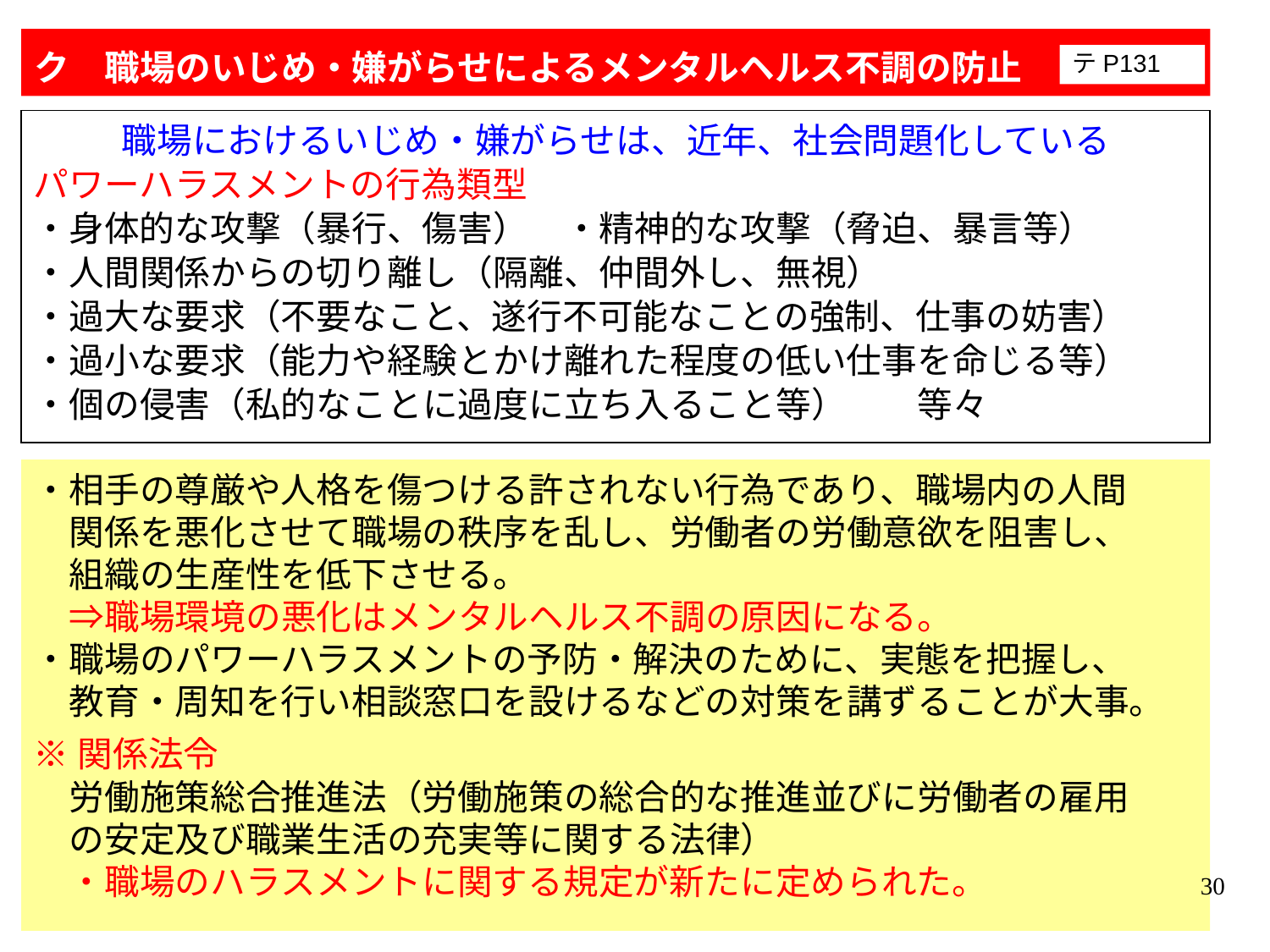

ク　職場のいじめ・嫌がらせによるメンタルヘルス不調の防止
テP131
職場におけるいじめ・嫌がらせは、近年、社会問題化している
パワーハラスメントの行為類型
・身体的な攻撃（暴行、傷害）　・精神的な攻撃（脅迫、暴言等）
・人間関係からの切り離し（隔離、仲間外し、無視）
・過大な要求（不要なこと、遂行不可能なことの強制、仕事の妨害）
・過小な要求（能力や経験とかけ離れた程度の低い仕事を命じる等）
・個の侵害（私的なことに過度に立ち入ること等）　　等々
・相手の尊厳や人格を傷つける許されない行為であり、職場内の人間
　関係を悪化させて職場の秩序を乱し、労働者の労働意欲を阻害し、
　組織の生産性を低下させる。
　⇒職場環境の悪化はメンタルヘルス不調の原因になる。
・職場のパワーハラスメントの予防・解決のために、実態を把握し、
　教育・周知を行い相談窓口を設けるなどの対策を講ずることが大事。
※関係法令
　労働施策総合推進法（労働施策の総合的な推進並びに労働者の雇用
　の安定及び職業生活の充実等に関する法律）
　・職場のハラスメントに関する規定が新たに定められた。

30